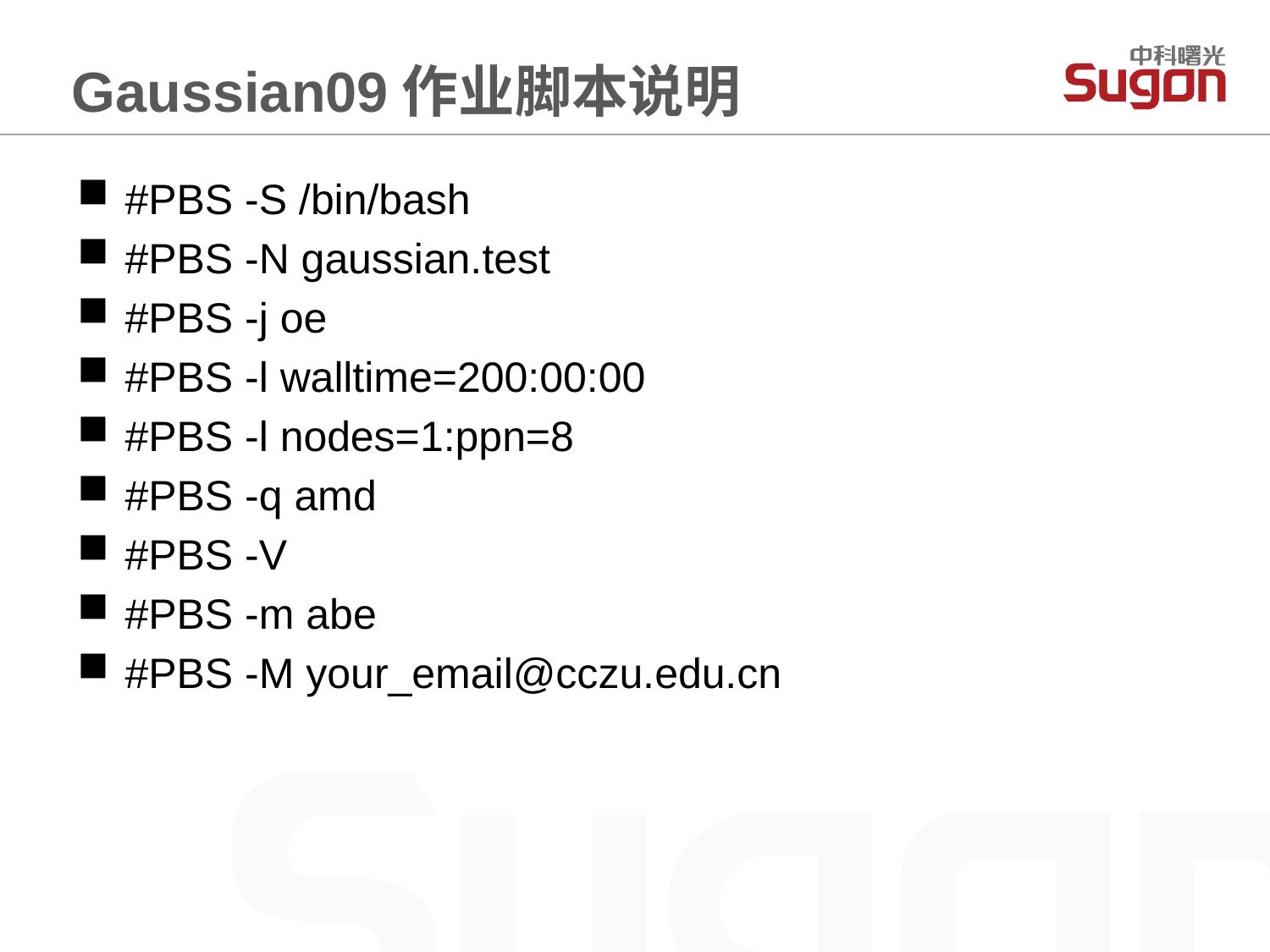

Gaussian09作业脚本说明
#PBS -S /bin/bash
#PBS -N gaussian.test
#PBS -j oe
#PBS -l walltime=200:00:00
#PBS -l nodes=1:ppn=8
#PBS -q amd
#PBS -V
#PBS -m abe
#PBS -M your_email@cczu.edu.cn